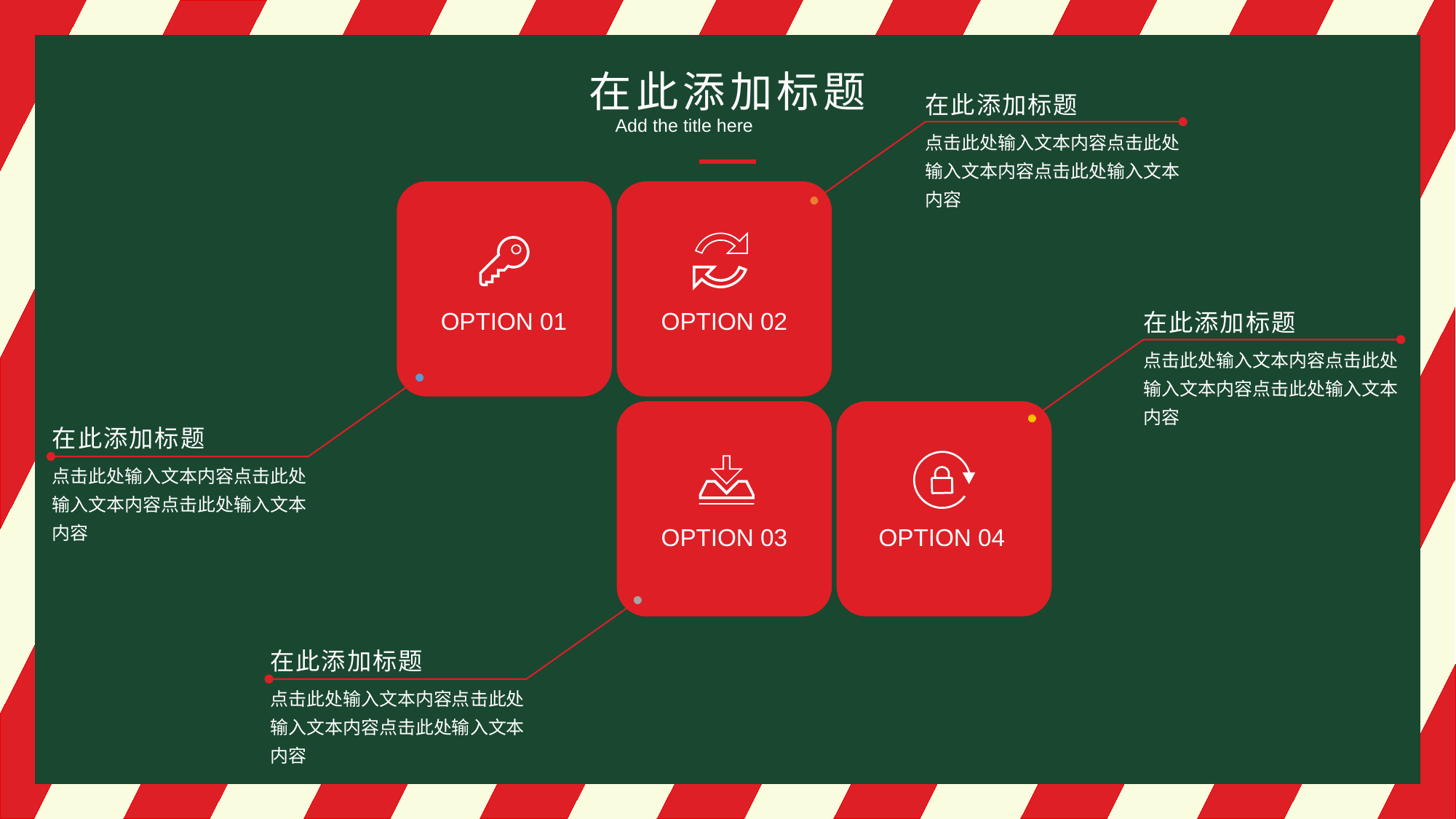

在此添加标题
Add the title here
在此添加标题
点击此处输入文本内容点击此处输入文本内容点击此处输入文本内容

OPTION 01
OPTION 02
在此添加标题
点击此处输入文本内容点击此处输入文本内容点击此处输入文本内容

在此添加标题
点击此处输入文本内容点击此处输入文本内容点击此处输入文本内容

OPTION 03
OPTION 04

在此添加标题
点击此处输入文本内容点击此处输入文本内容点击此处输入文本内容